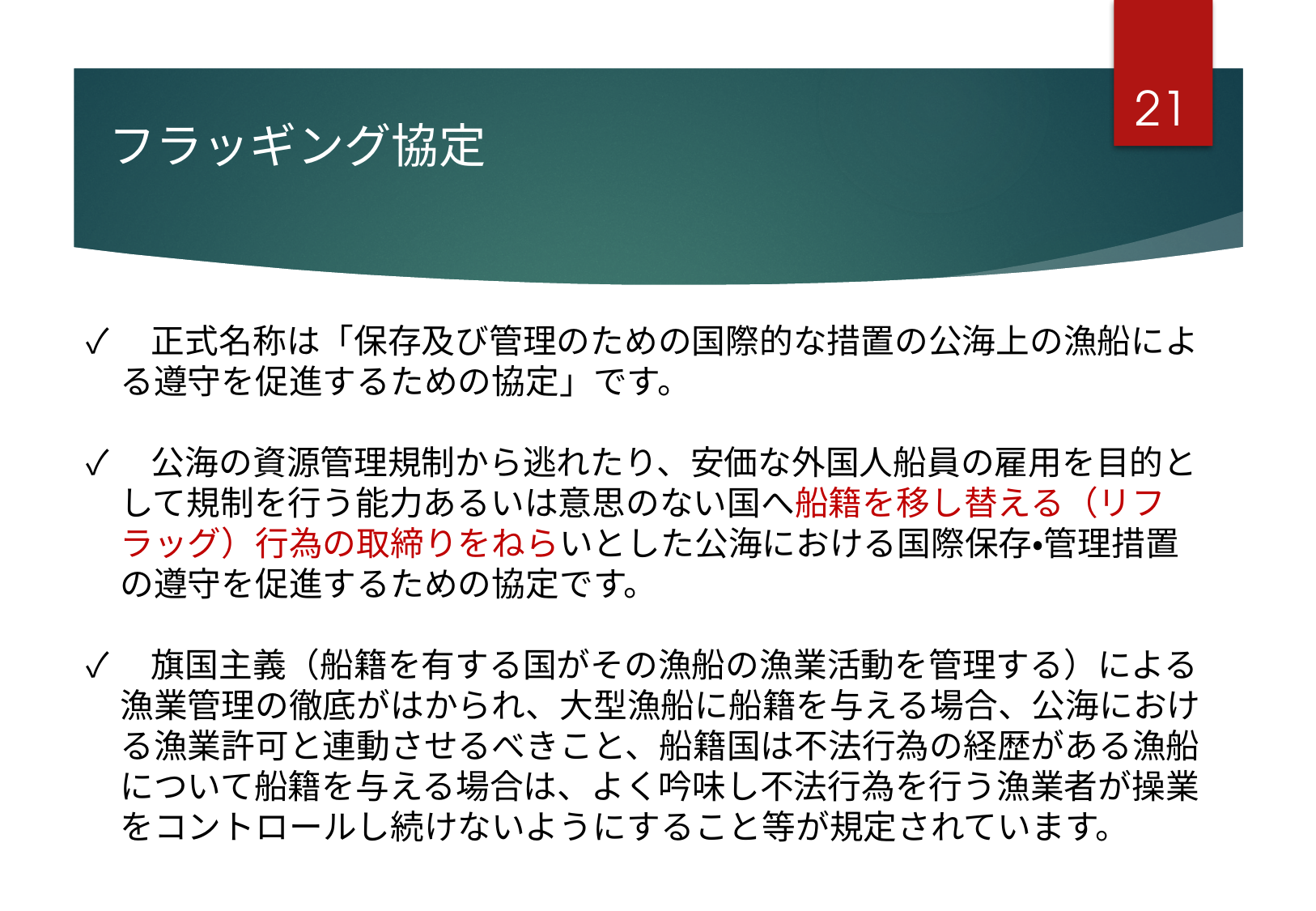

21
フラッギング協定
✓　正式名称は「保存及び管理のための国際的な措置の公海上の漁船によ
　る遵守を促進するための協定」です。

✓　公海の資源管理規制から逃れたり、安価な外国人船員の雇用を目的と
　して規制を行う能力あるいは意思のない国へ船籍を移し替える（リフ
　ラッグ）行為の取締りをねらいとした公海における国際保存・管理措置
　の遵守を促進するための協定です。

✓　旗国主義（船籍を有する国がその漁船の漁業活動を管理する）による
　漁業管理の徹底がはかられ、大型漁船に船籍を与える場合、公海におけ
　る漁業許可と連動させるべきこと、船籍国は不法行為の経歴がある漁船
　について船籍を与える場合は、よく吟味し不法行為を行う漁業者が操業
　をコントロールし続けないようにすること等が規定されています。
# Ⅰ.●●